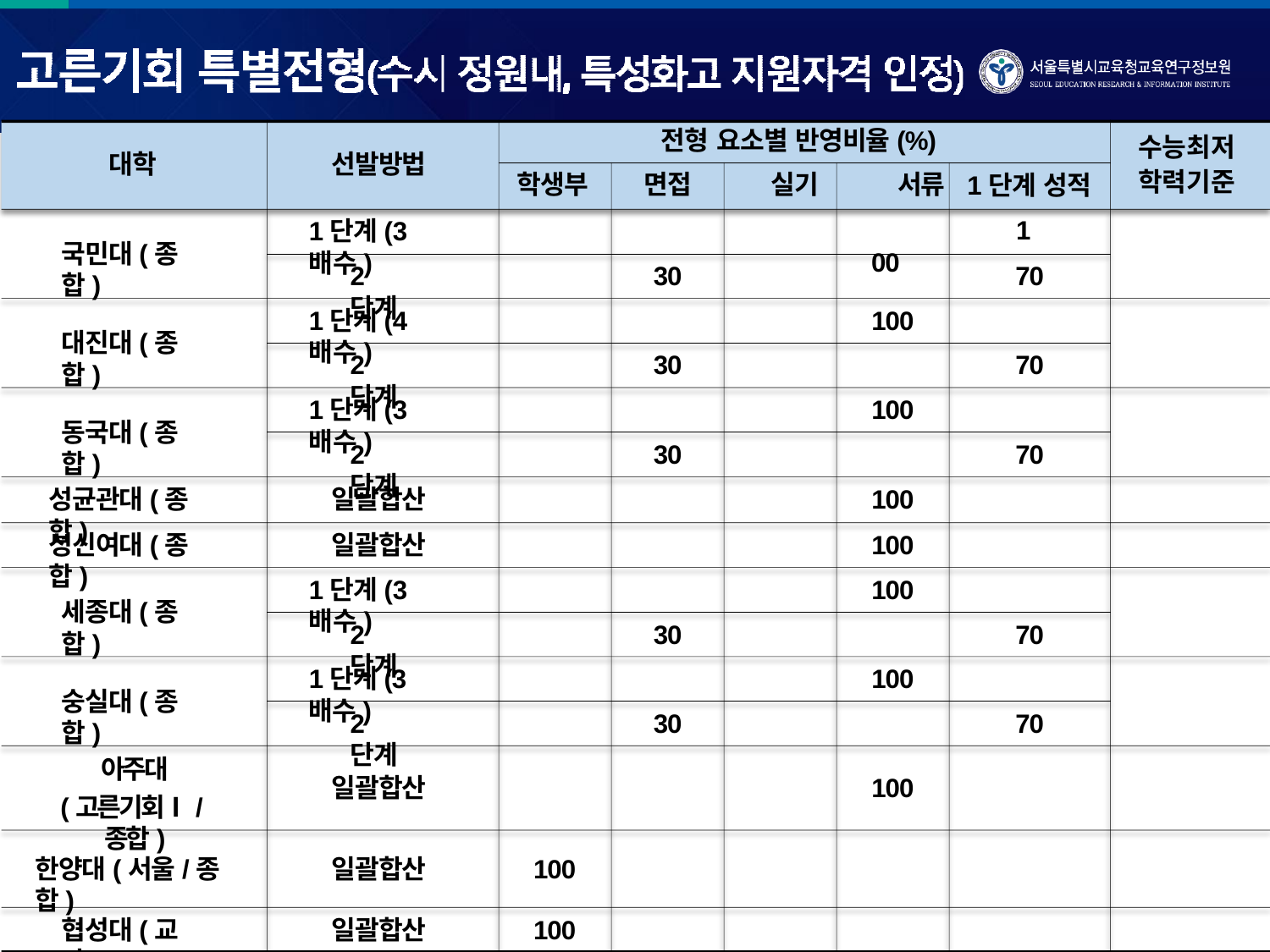

전형 요소별 반영비율(%)  학생부	면접	실기	서류
100
수능최저  학력기준
대학
선발방법
1단계 성적
1단계(3배수)
국민대(종합)
2단계
30
70
1단계(4배수)
100
대진대(종합)
2단계
30
70
1단계(3배수)
100
동국대(종합)
2단계
30
70
성균관대(종합)
일괄합산
100
성신여대(종합)
일괄합산
100
1단계(3배수)
100
세종대(종합)
2단계
30
70
1단계(3배수)
100
숭실대(종합)
2단계
30
70
아주대
(고른기회Ⅰ/종합)
일괄합산
100
한양대(서울/종합)
일괄합산
100
협성대(교과)
일괄합산
100